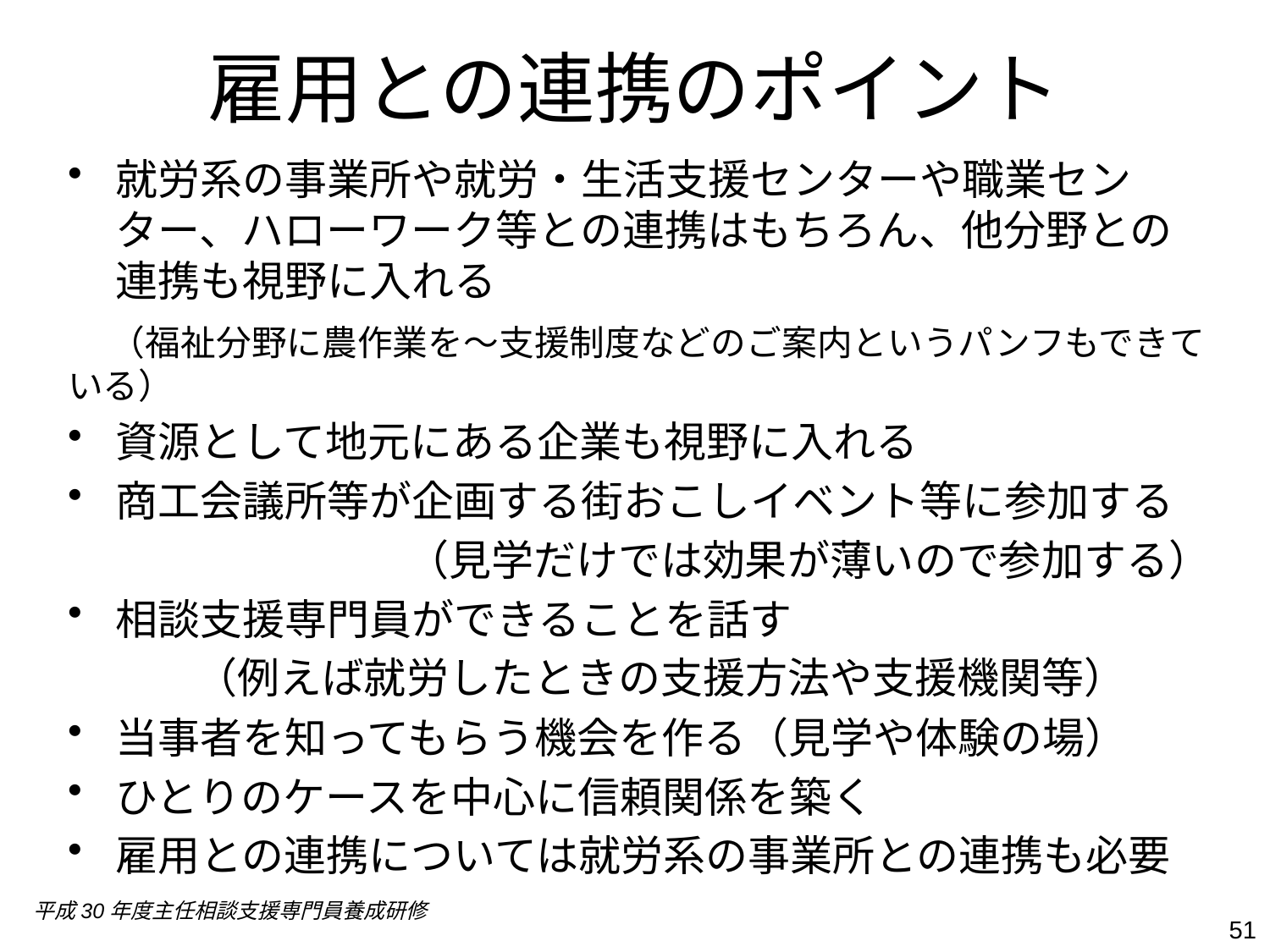

# 雇用との連携のポイント
就労系の事業所や就労・生活支援センターや職業センター、ハローワーク等との連携はもちろん、他分野との連携も視野に入れる
　（福祉分野に農作業を～支援制度などのご案内というパンフもできている）
資源として地元にある企業も視野に入れる
商工会議所等が企画する街おこしイベント等に参加する
　　　　　　　　（見学だけでは効果が薄いので参加する）
相談支援専門員ができることを話す
　　　（例えば就労したときの支援方法や支援機関等）
当事者を知ってもらう機会を作る（見学や体験の場）
ひとりのケースを中心に信頼関係を築く
雇用との連携については就労系の事業所との連携も必要

平成30年度主任相談支援専門員養成研修
51